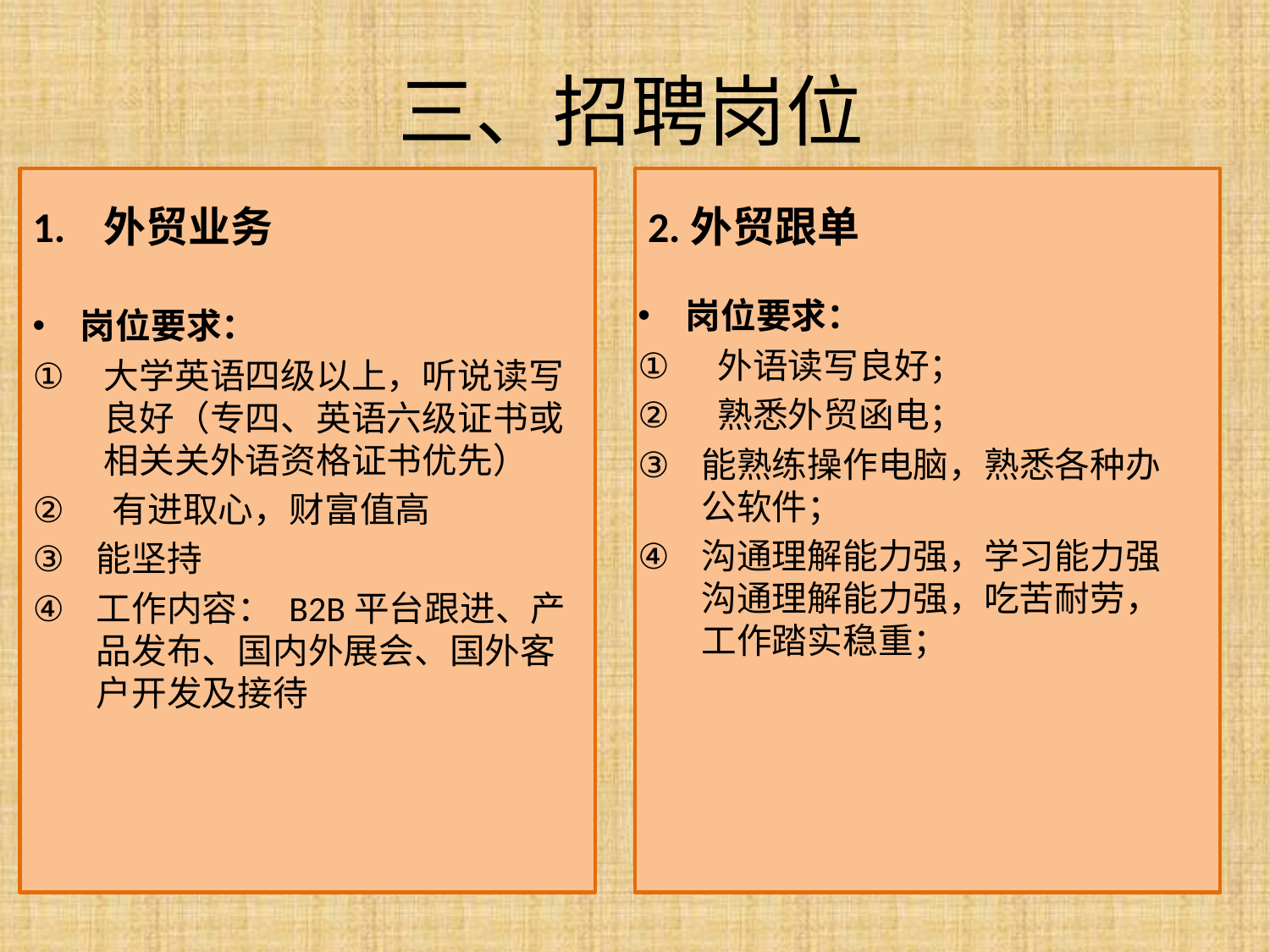

# 三、招聘岗位

1.   外贸业务

2.外贸跟单
岗位要求：
 外语读写良好；
 熟悉外贸函电；
能熟练操作电脑，熟悉各种办公软件；
沟通理解能力强，学习能力强沟通理解能力强，吃苦耐劳，工作踏实稳重；

岗位要求：
大学英语四级以上，听说读写良好（专四、英语六级证书或相关关外语资格证书优先）
 有进取心，财富值高
能坚持
工作内容： B2B平台跟进、产品发布、国内外展会、国外客户开发及接待